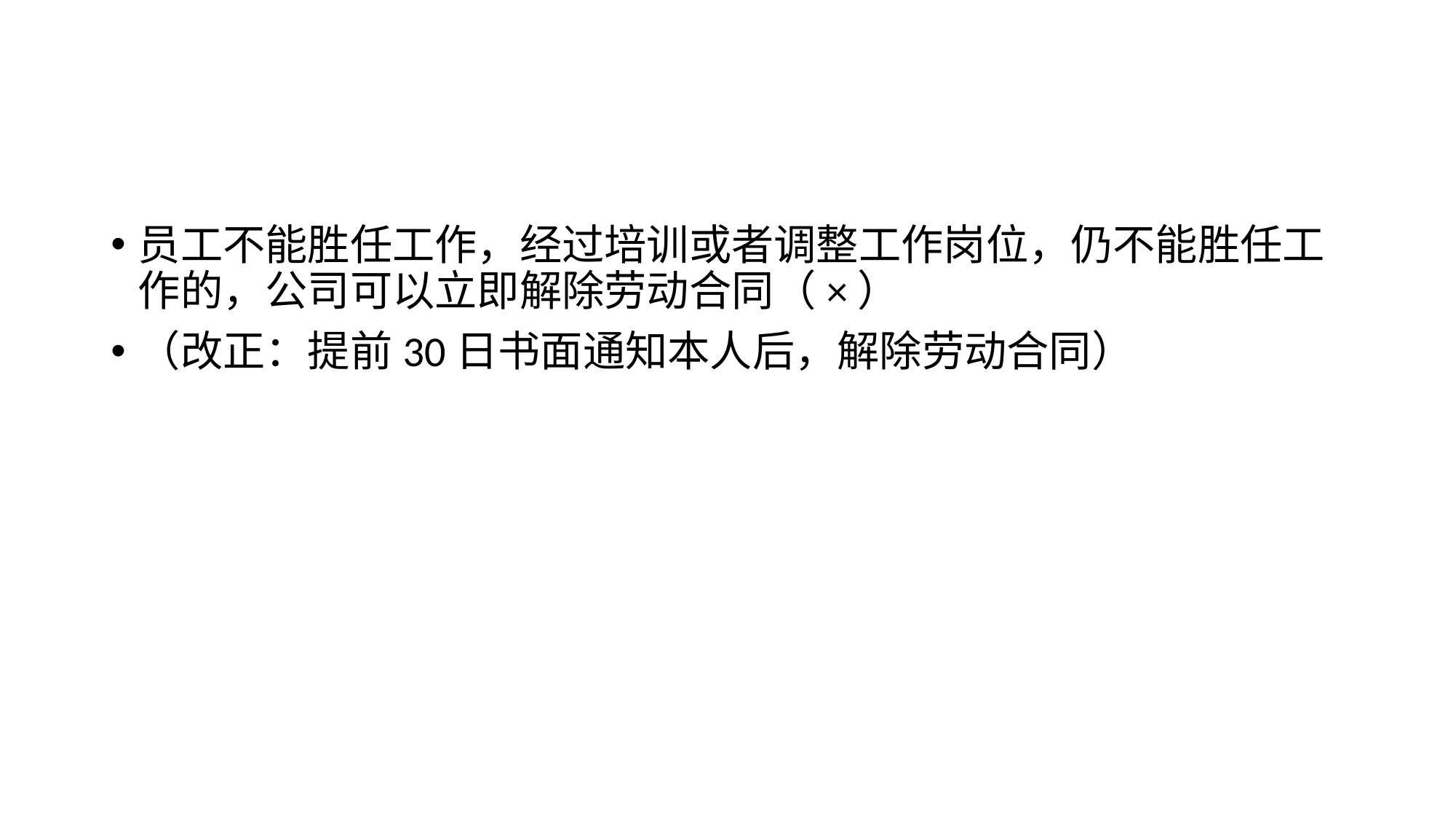

#
员工不能胜任工作，经过培训或者调整工作岗位，仍不能胜任工作的，公司可以立即解除劳动合同（×）
（改正：提前30日书面通知本人后，解除劳动合同）